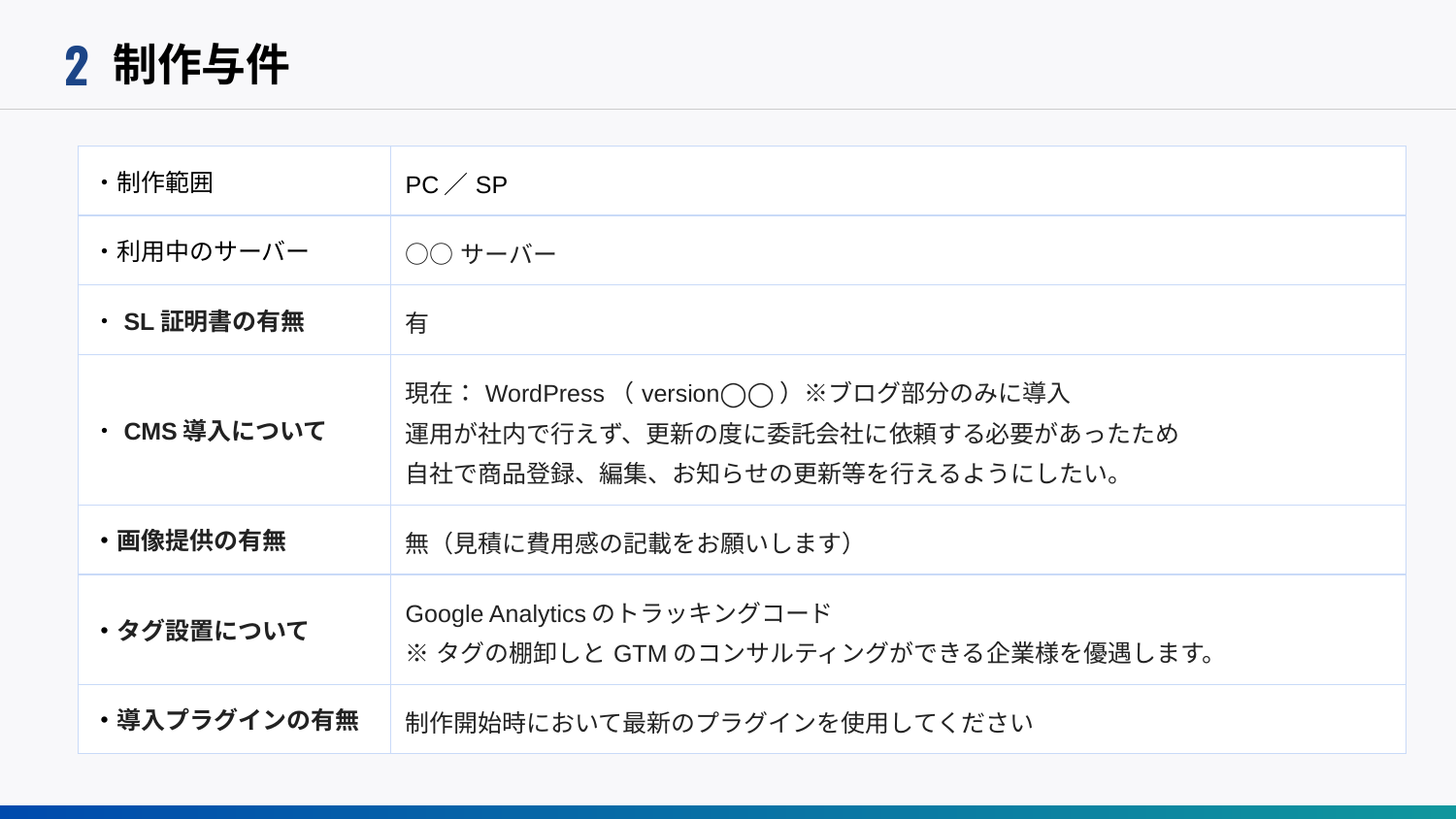

# 2
制作与件
| ・制作範囲 | PC／SP |
| --- | --- |
| ・利用中のサーバー | ○○サーバー |
| ・SL証明書の有無 | 有 |
| ・CMS導入について | 現在：WordPress（version◯◯）※ブログ部分のみに導入 運用が社内で行えず、更新の度に委託会社に依頼する必要があったため 自社で商品登録、編集、お知らせの更新等を行えるようにしたい。 |
| ・画像提供の有無 | 無（見積に費用感の記載をお願いします） |
| ・タグ設置について | Google Analyticsのトラッキングコード ※タグの棚卸しとGTMのコンサルティングができる企業様を優遇します。 |
| ・導入プラグインの有無 | 制作開始時において最新のプラグインを使用してください |